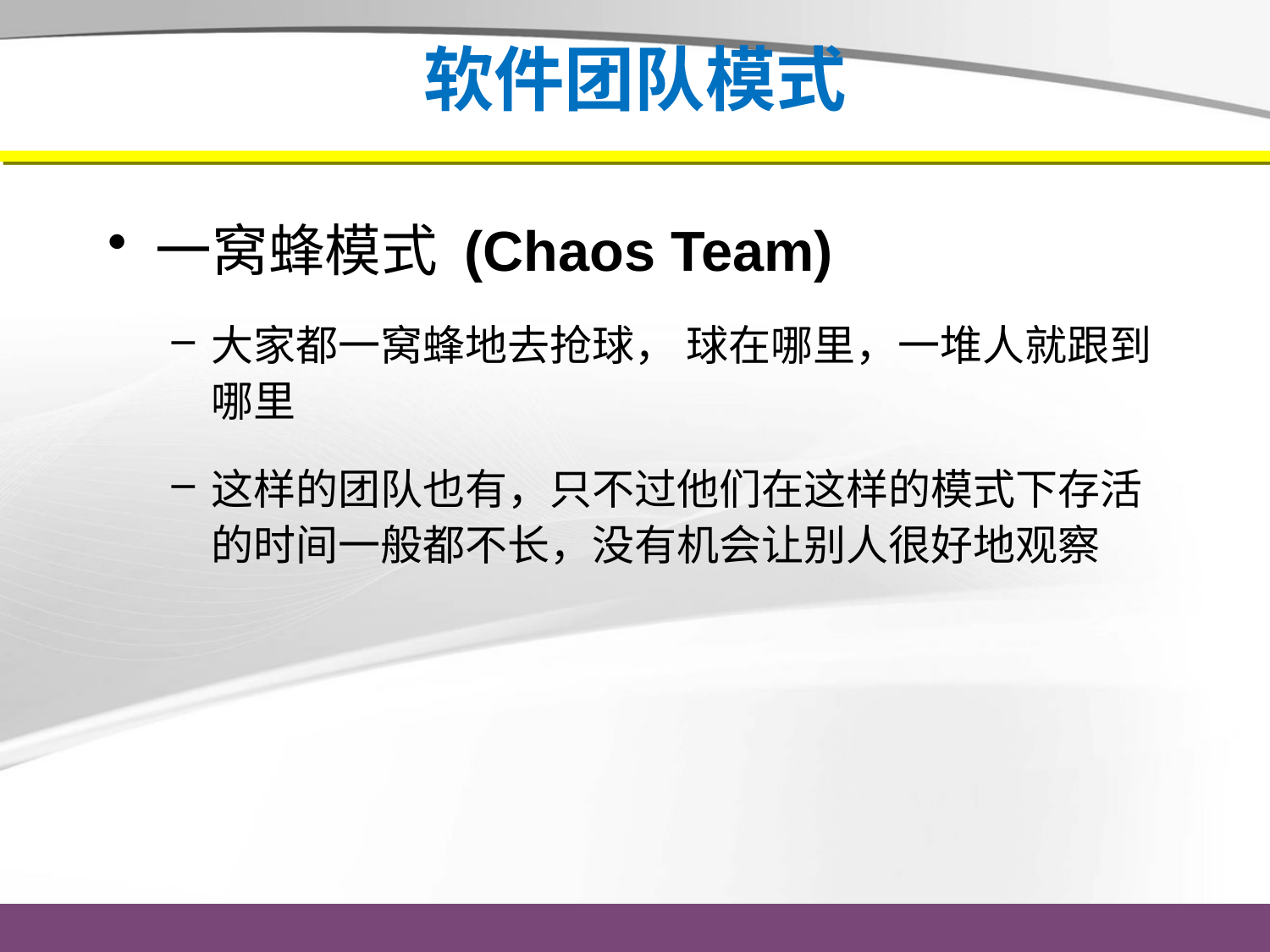

# 软件团队模式
一窝蜂模式 (Chaos Team)
大家都一窝蜂地去抢球， 球在哪里，一堆人就跟到哪里
这样的团队也有，只不过他们在这样的模式下存活的时间一般都不长，没有机会让别人很好地观察